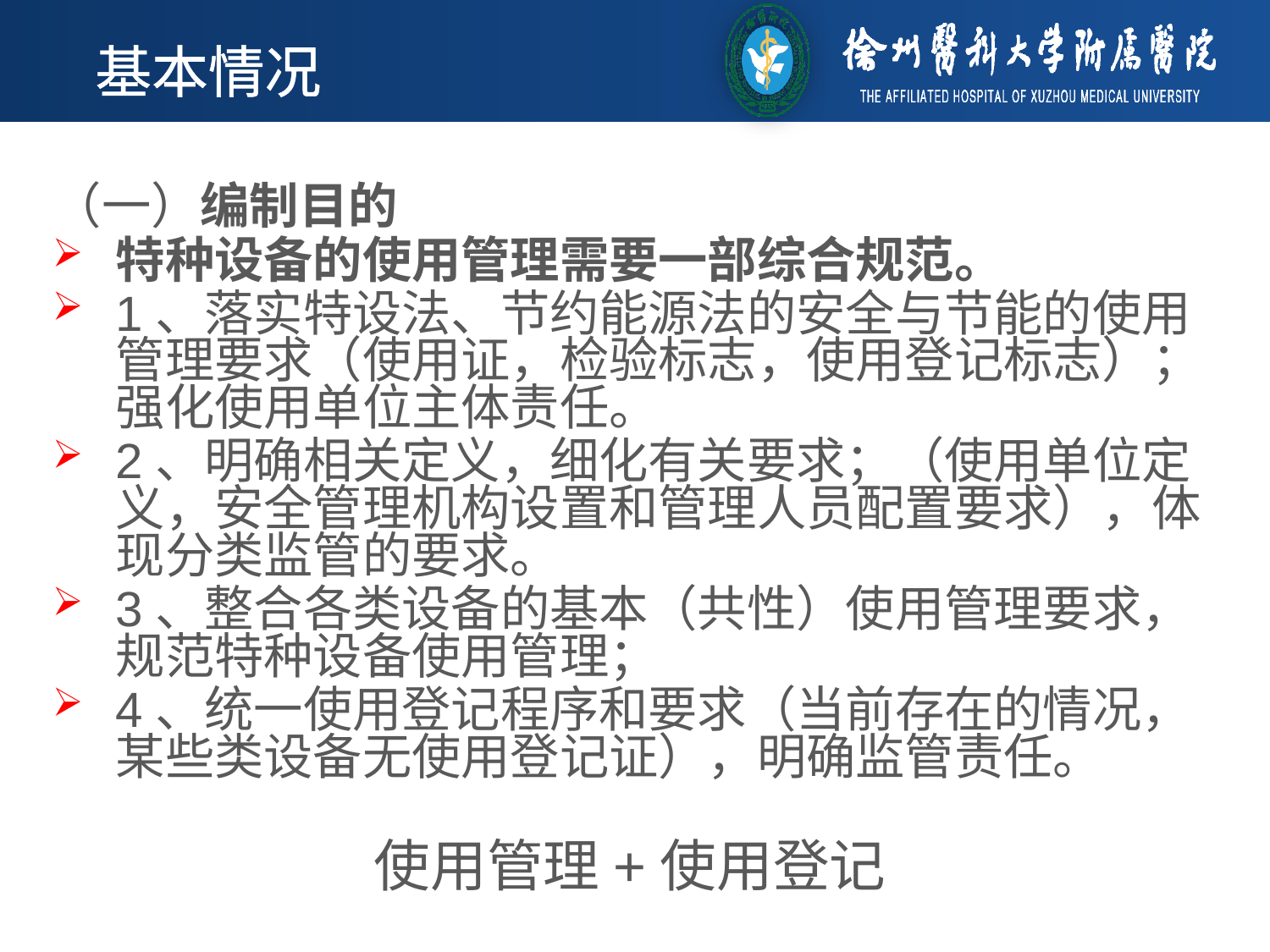

基本情况

（一）编制目的
特种设备的使用管理需要一部综合规范。
1、落实特设法、节约能源法的安全与节能的使用管理要求（使用证，检验标志，使用登记标志）；强化使用单位主体责任。
2、明确相关定义，细化有关要求；（使用单位定义，安全管理机构设置和管理人员配置要求），体现分类监管的要求。
3、整合各类设备的基本（共性）使用管理要求，规范特种设备使用管理；
4、统一使用登记程序和要求（当前存在的情况，某些类设备无使用登记证），明确监管责任。

使用管理+使用登记